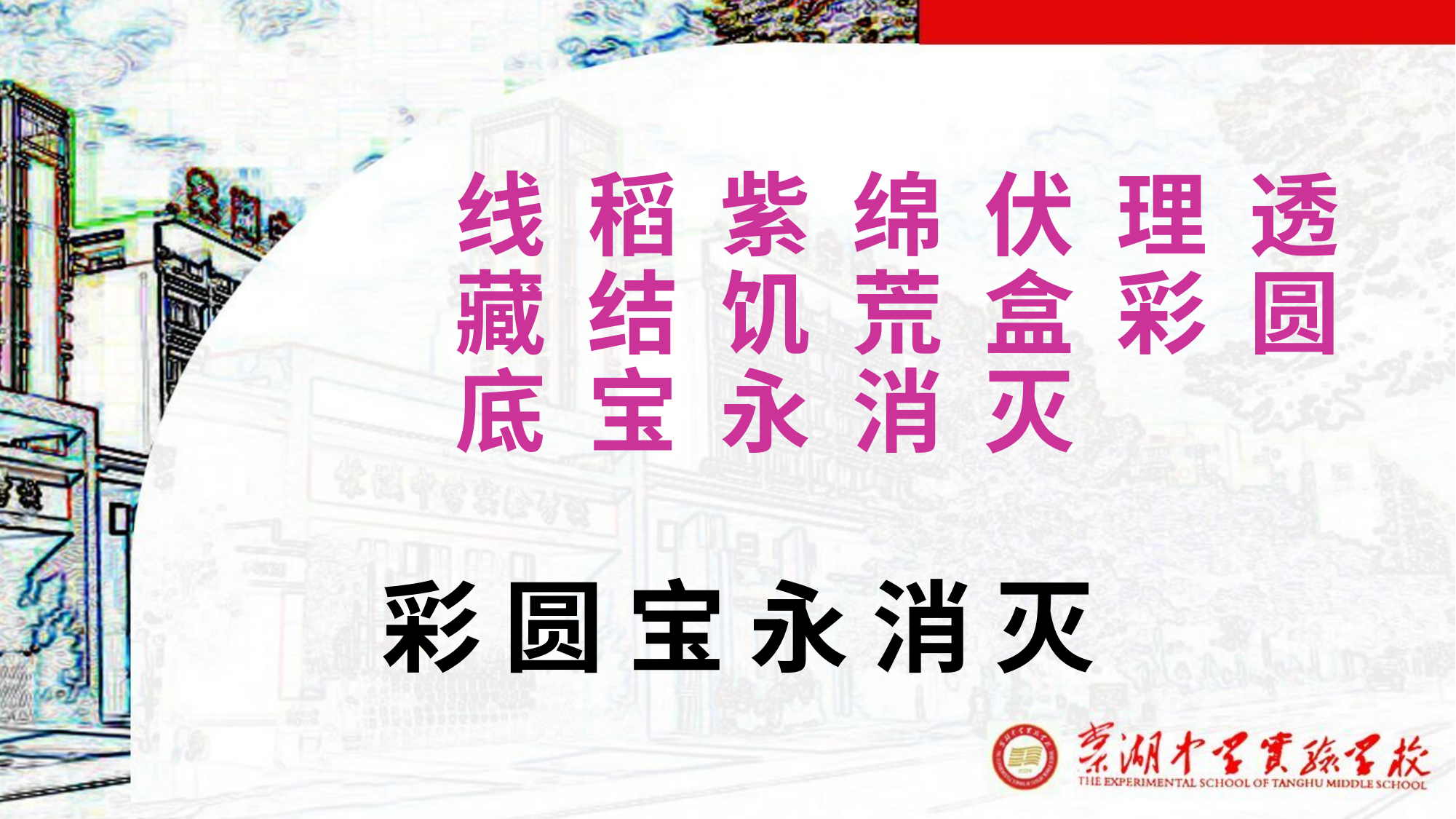

线  稻  紫  绵  伏  理  透  藏  结  饥  荒  盒  彩  圆  底  宝  永  消  灭
 彩 圆 宝 永 消 灭